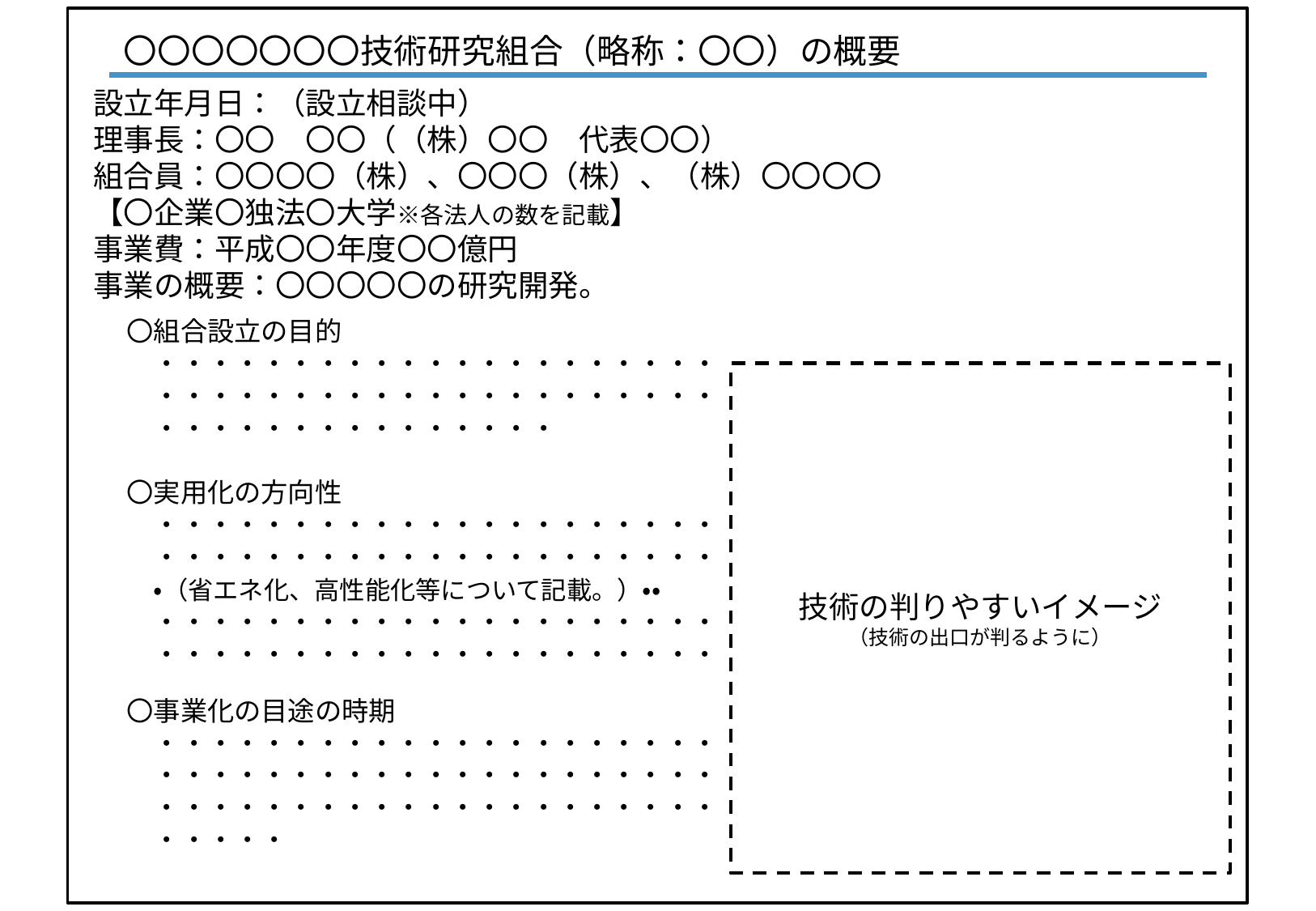

〇〇〇〇〇〇〇技術研究組合（略称：〇〇）の概要
設立年月日：（設立相談中）
理事長：〇〇　〇〇（（株）〇〇　代表〇〇）
組合員：〇〇〇〇（株）、〇〇〇（株）、（株）〇〇〇〇
【〇企業〇独法〇大学※各法人の数を記載】
事業費：平成〇〇年度〇〇億円
事業の概要：〇〇〇〇〇の研究開発。
〇組合設立の目的
　・・・・・・・・・・・・・・・・・・・・・
　・・・・・・・・・・・・・・・・・・・・・
　・・・・・・・・・・・・・・・
技術の判りやすいイメージ
（技術の出口が判るように）
〇実用化の方向性
　・・・・・・・・・・・・・・・・・・・・・
　・・・・・・・・・・・・・・・・・・・・・
　・（省エネ化、高性能化等について記載。）・・
　・・・・・・・・・・・・・・・・・・・・・
　・・・・・・・・・・・・・・・・・・・・・
〇事業化の目途の時期
　・・・・・・・・・・・・・・・・・・・・・
　・・・・・・・・・・・・・・・・・・・・・
　・・・・・・・・・・・・・・・・・・・・・
　・・・・・